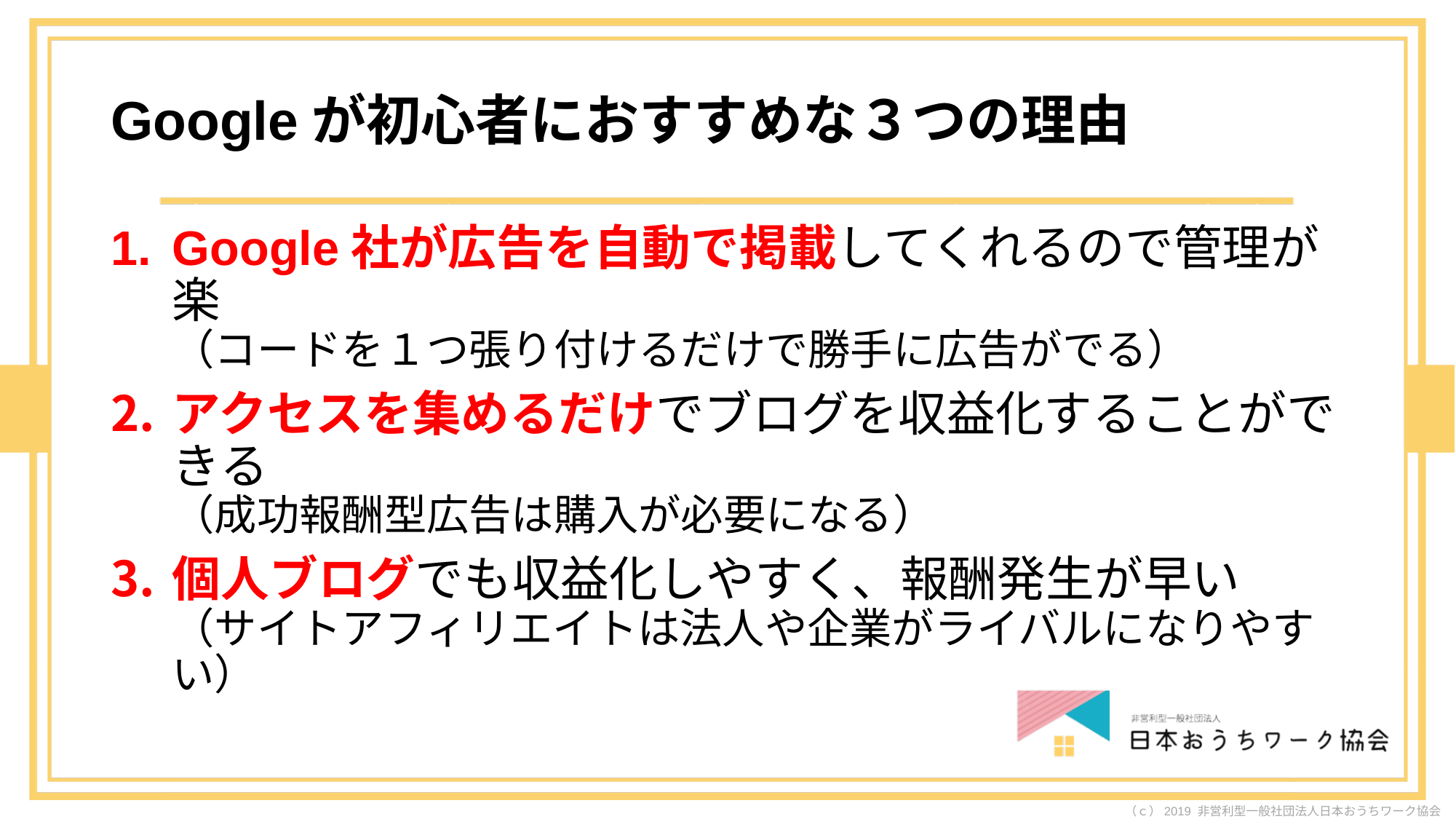

# Googleが初心者におすすめな３つの理由
Google社が広告を自動で掲載してくれるので管理が楽
（コードを１つ張り付けるだけで勝手に広告がでる）
アクセスを集めるだけでブログを収益化することができる
（成功報酬型広告は購入が必要になる）
個人ブログでも収益化しやすく、報酬発生が早い
（サイトアフィリエイトは法人や企業がライバルになりやすい）